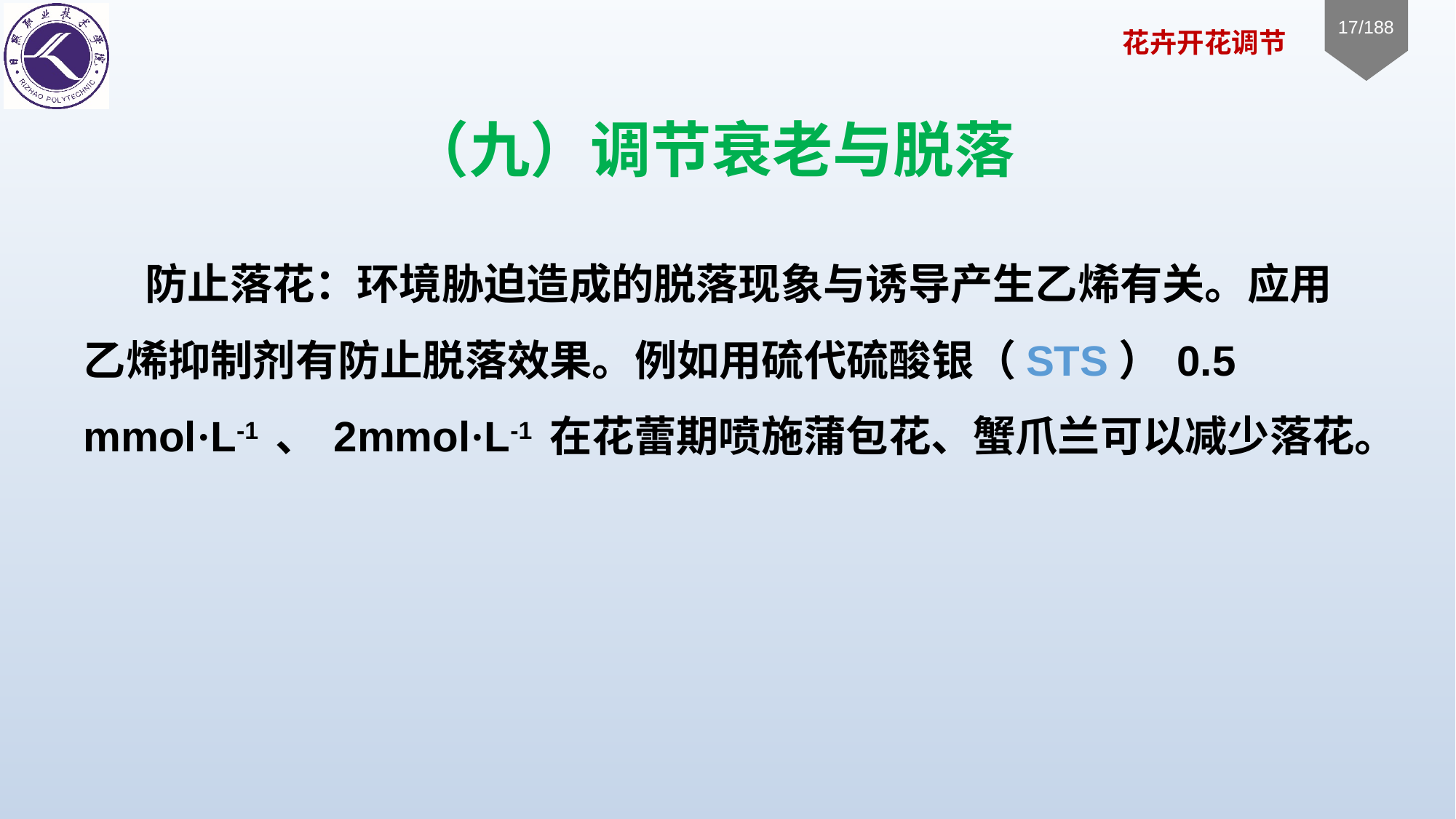

# （九）调节衰老与脱落
防止落花：环境胁迫造成的脱落现象与诱导产生乙烯有关。应用乙烯抑制剂有防止脱落效果。例如用硫代硫酸银（STS） 0.5 mmol·L-1 、 2mmol·L-1 在花蕾期喷施蒲包花、蟹爪兰可以减少落花。